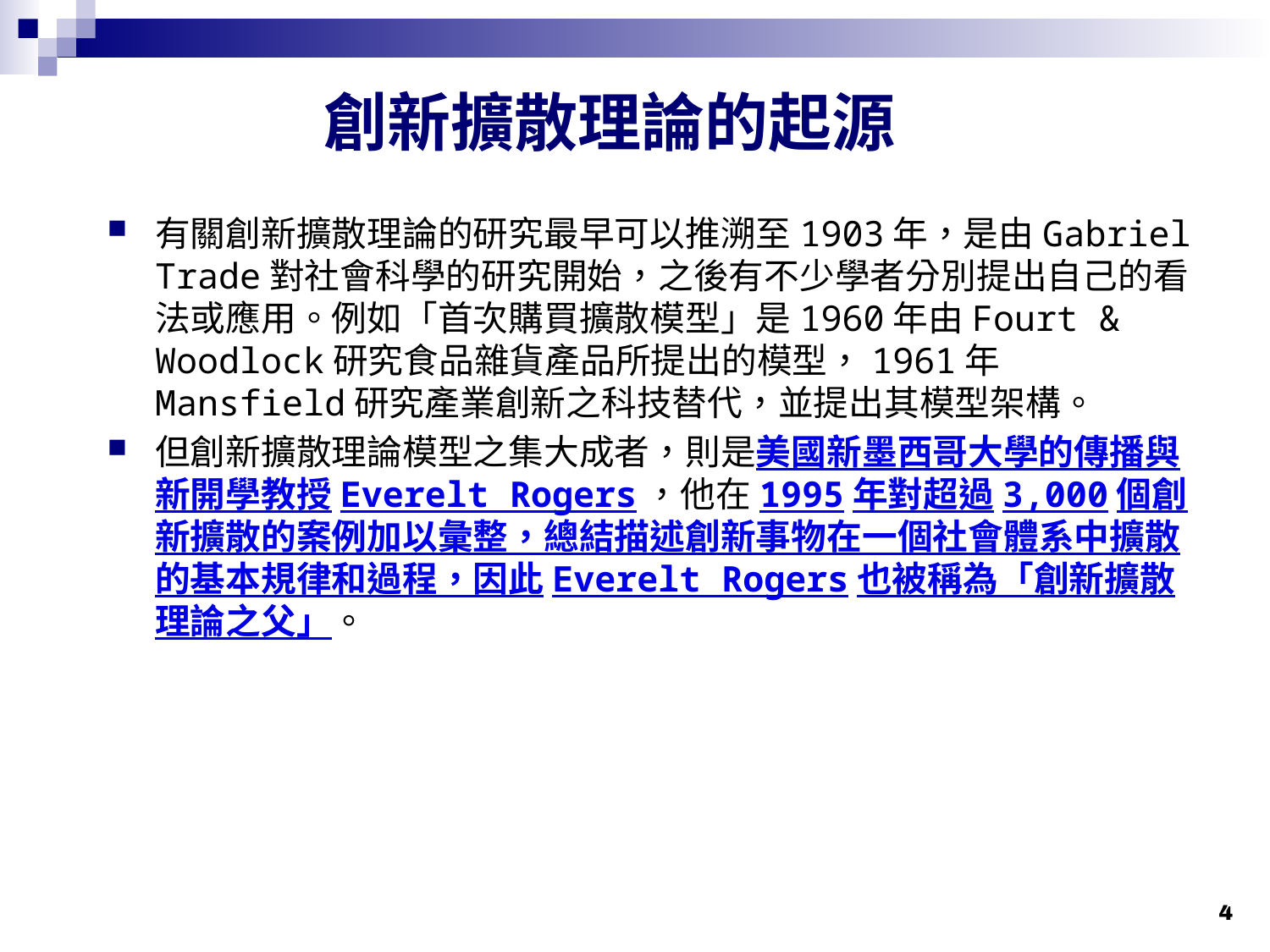

創新擴散理論的起源
有關創新擴散理論的研究最早可以推溯至1903年，是由Gabriel Trade對社會科學的研究開始，之後有不少學者分別提出自己的看法或應用。例如「首次購買擴散模型」是1960年由Fourt & Woodlock研究食品雜貨產品所提出的模型，1961年Mansfield研究產業創新之科技替代，並提出其模型架構。
但創新擴散理論模型之集大成者，則是美國新墨西哥大學的傳播與新開學教授Everelt Rogers，他在1995年對超過3,000個創新擴散的案例加以彙整，總結描述創新事物在一個社會體系中擴散的基本規律和過程，因此Everelt Rogers也被稱為「創新擴散理論之父」。
4